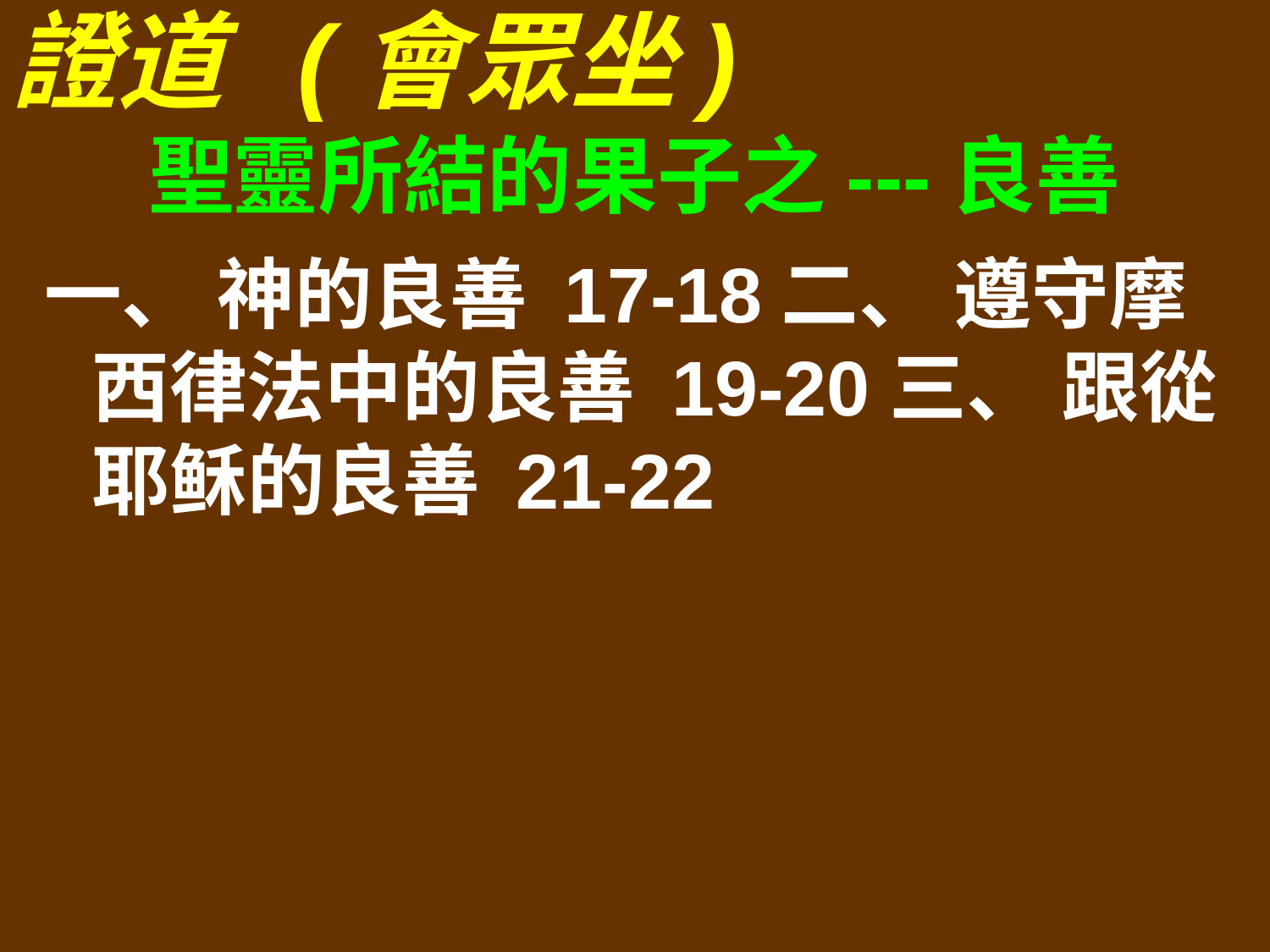

證道  (會眾坐)
聖靈所結的果子之---良善
一、 神的良善 17-18二、 遵守摩西律法中的良善 19-20三、 跟從耶稣的良善 21-22